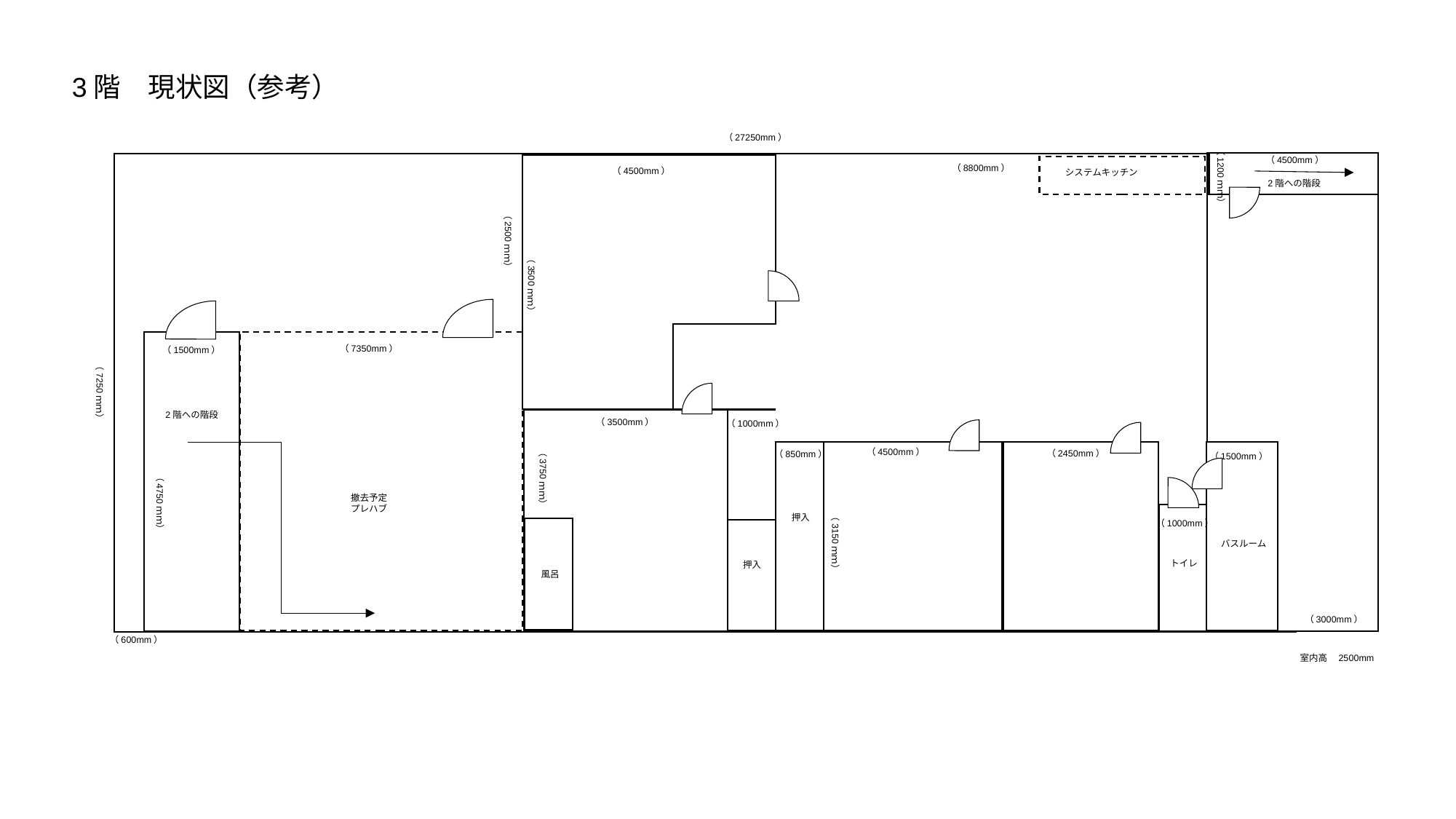

3階　現状図（参考）
（27250mm）
（4500mm）
（750mm）

（8800mm）
（4500mm）
システムキッチン
（1200ｍｍ）
2階への階段
3階への階段
（2500ｍｍ）

（3500ｍｍ）

（7350mm）
（1500mm）
（7250ｍｍ）

2階への階段

（3500mm）
（1000mm）

（4500mm）
（2450mm）

（850mm）
（1500mm）

（3750ｍｍ）

撤去予定
プレハブ
（4750ｍｍ）

押入
（1000mm）

（3150ｍｍ）
バスルーム
トイレ
押入
風呂
（3000mm）
（600mm）
室内高　2500mm